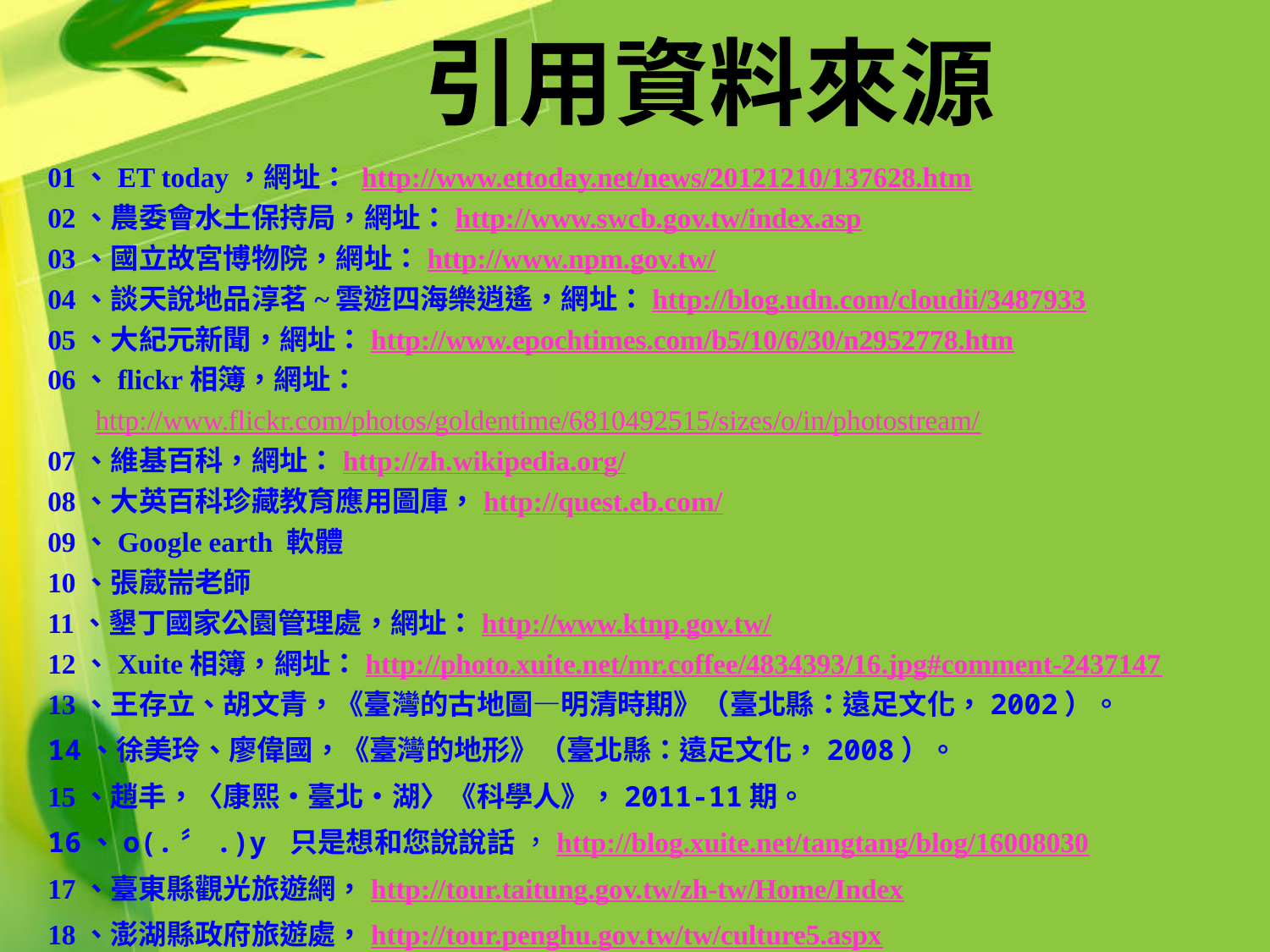

# 引用資料來源
01、ET today，網址： http://www.ettoday.net/news/20121210/137628.htm
02、農委會水土保持局，網址：http://www.swcb.gov.tw/index.asp
03、國立故宮博物院，網址：http://www.npm.gov.tw/
04、談天說地品淳茗~雲遊四海樂逍遙，網址：http://blog.udn.com/cloudii/3487933
05、大紀元新聞，網址：http://www.epochtimes.com/b5/10/6/30/n2952778.htm
06、flickr相簿，網址：http://www.flickr.com/photos/goldentime/6810492515/sizes/o/in/photostream/
07、維基百科，網址：http://zh.wikipedia.org/
08、大英百科珍藏教育應用圖庫，http://quest.eb.com/
09、Google earth 軟體
10、張葳耑老師
11、墾丁國家公園管理處，網址：http://www.ktnp.gov.tw/
12、Xuite相簿，網址：http://photo.xuite.net/mr.coffee/4834393/16.jpg#comment-2437147
13、王存立、胡文青，《臺灣的古地圖—明清時期》（臺北縣：遠足文化，2002）。
14、徐美玲、廖偉國，《臺灣的地形》（臺北縣：遠足文化，2008）。
15、趙丰，〈康熙•臺北•湖〉《科學人》，2011-11期。
16、o(.〞.)y 只是想和您說說話 ，http://blog.xuite.net/tangtang/blog/16008030
17、臺東縣觀光旅遊網，http://tour.taitung.gov.tw/zh-tw/Home/Index
18、澎湖縣政府旅遊處，http://tour.penghu.gov.tw/tw/culture5.aspx